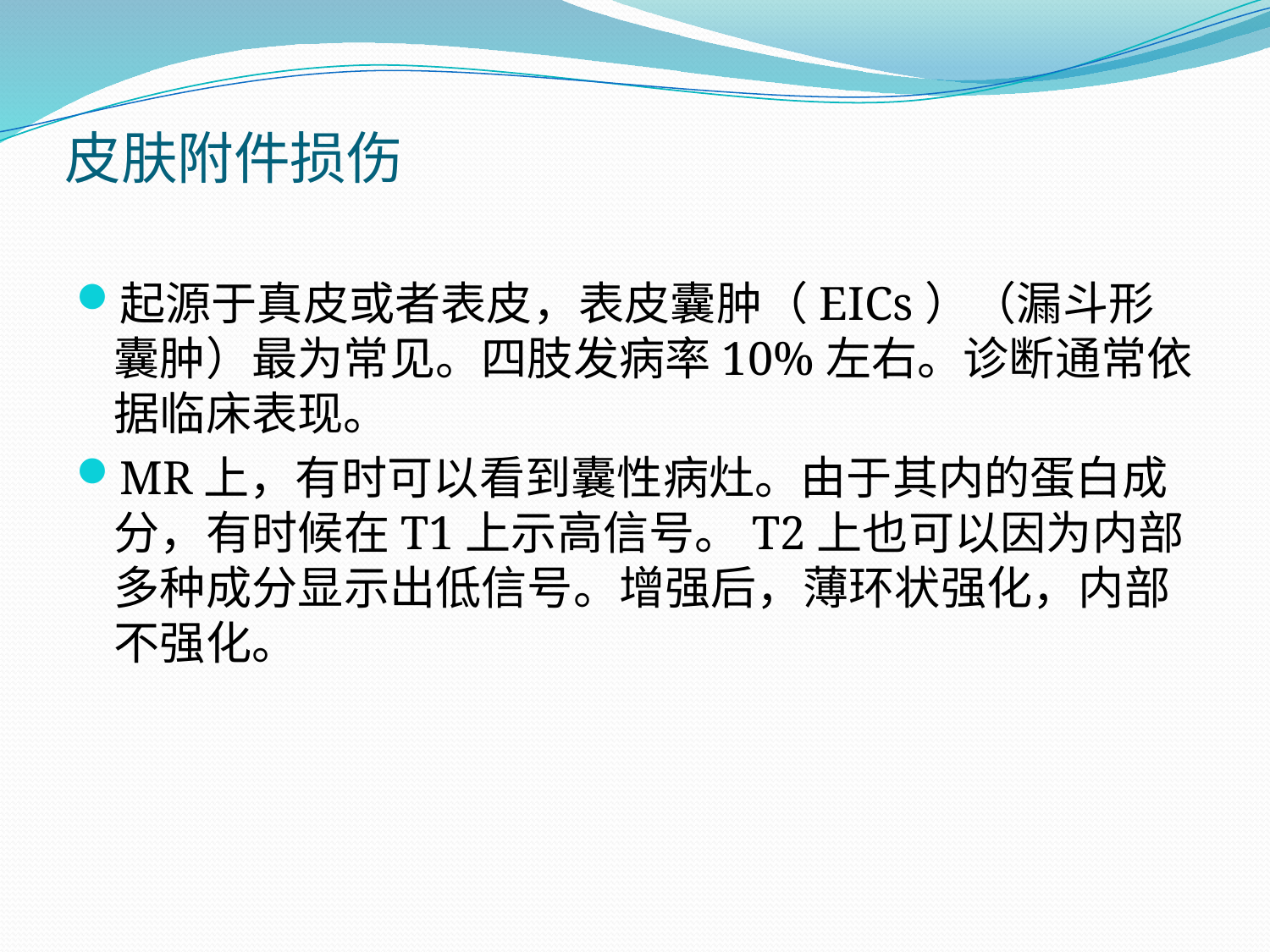

# 皮肤附件损伤
起源于真皮或者表皮，表皮囊肿（EICs）（漏斗形囊肿）最为常见。四肢发病率10%左右。诊断通常依据临床表现。
MR上，有时可以看到囊性病灶。由于其内的蛋白成分，有时候在T1上示高信号。T2上也可以因为内部多种成分显示出低信号。增强后，薄环状强化，内部不强化。